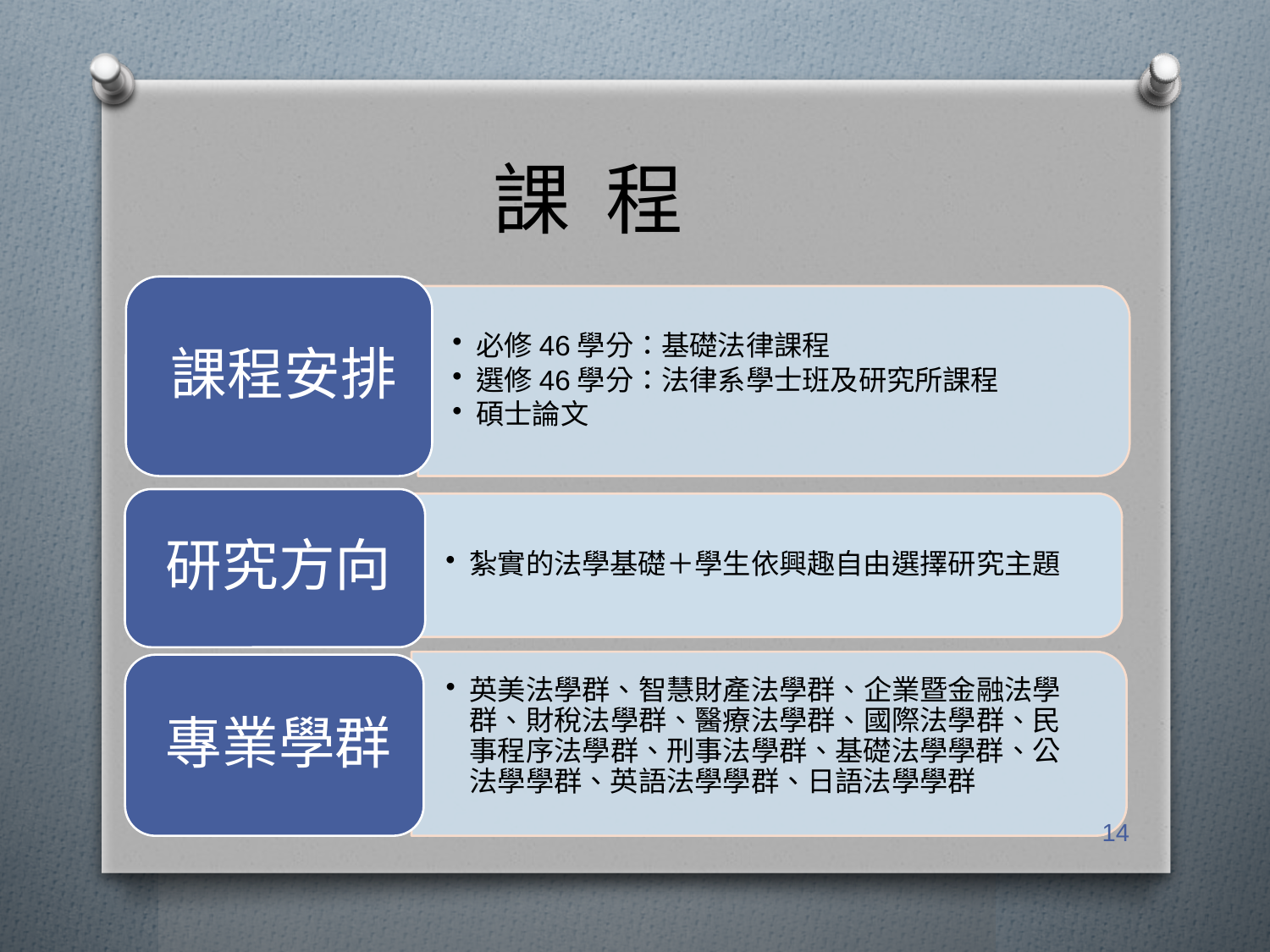

# 課  程
必修46學分：基礎法律課程
選修46學分：法律系學士班及研究所課程
碩士論文
課程安排
紮實的法學基礎＋學生依興趣自由選擇研究主題
研究方向

英美法學群、智慧財產法學群、企業暨金融法學群、財稅法學群、醫療法學群、國際法學群、民事程序法學群、刑事法學群、基礎法學學群、公法學學群、英語法學學群、日語法學學群

專業學群
14